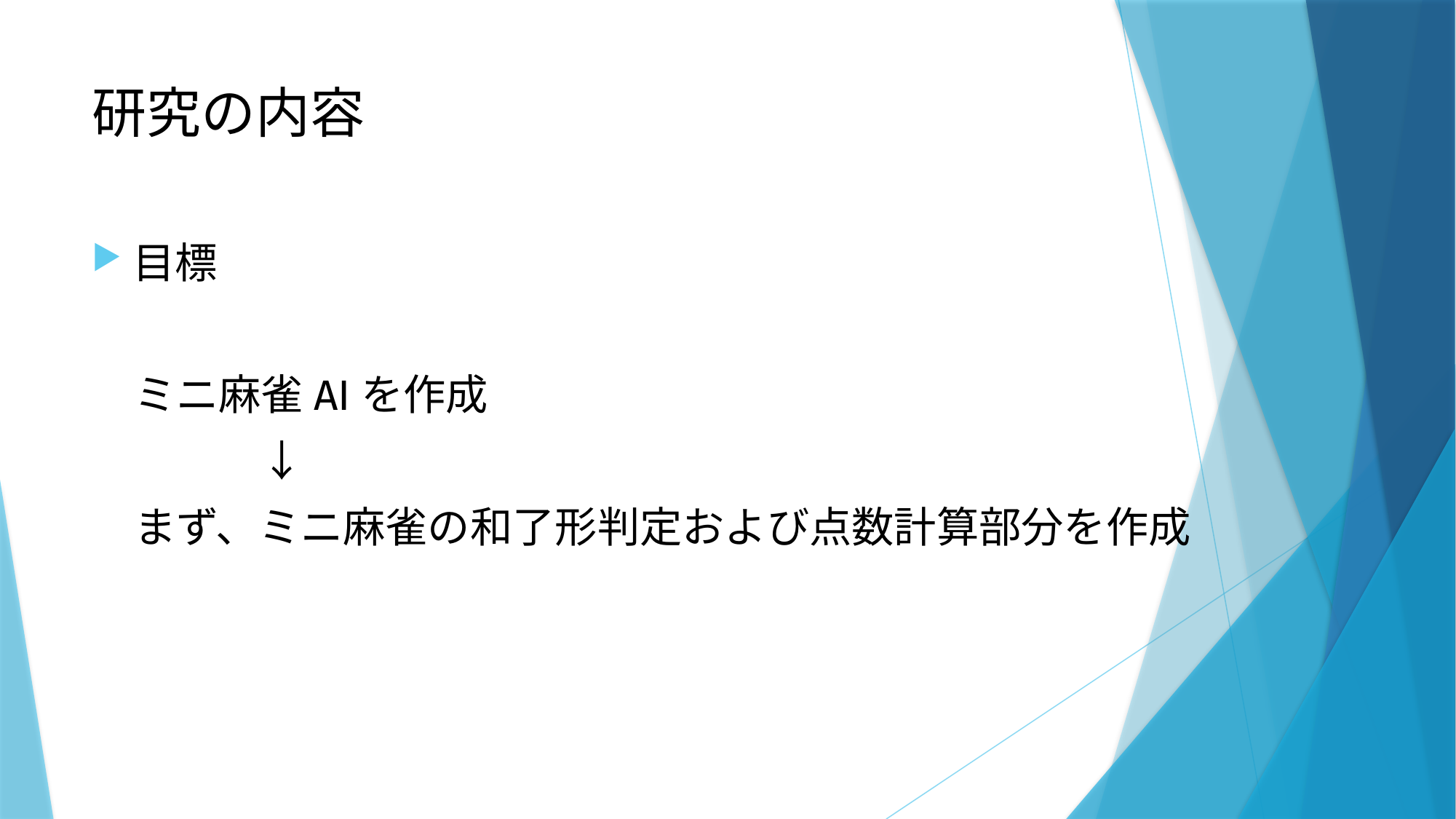

# 研究の内容
目標

　ミニ麻雀AIを作成
　　　　↓
　まず、ミニ麻雀の和了形判定および点数計算部分を作成